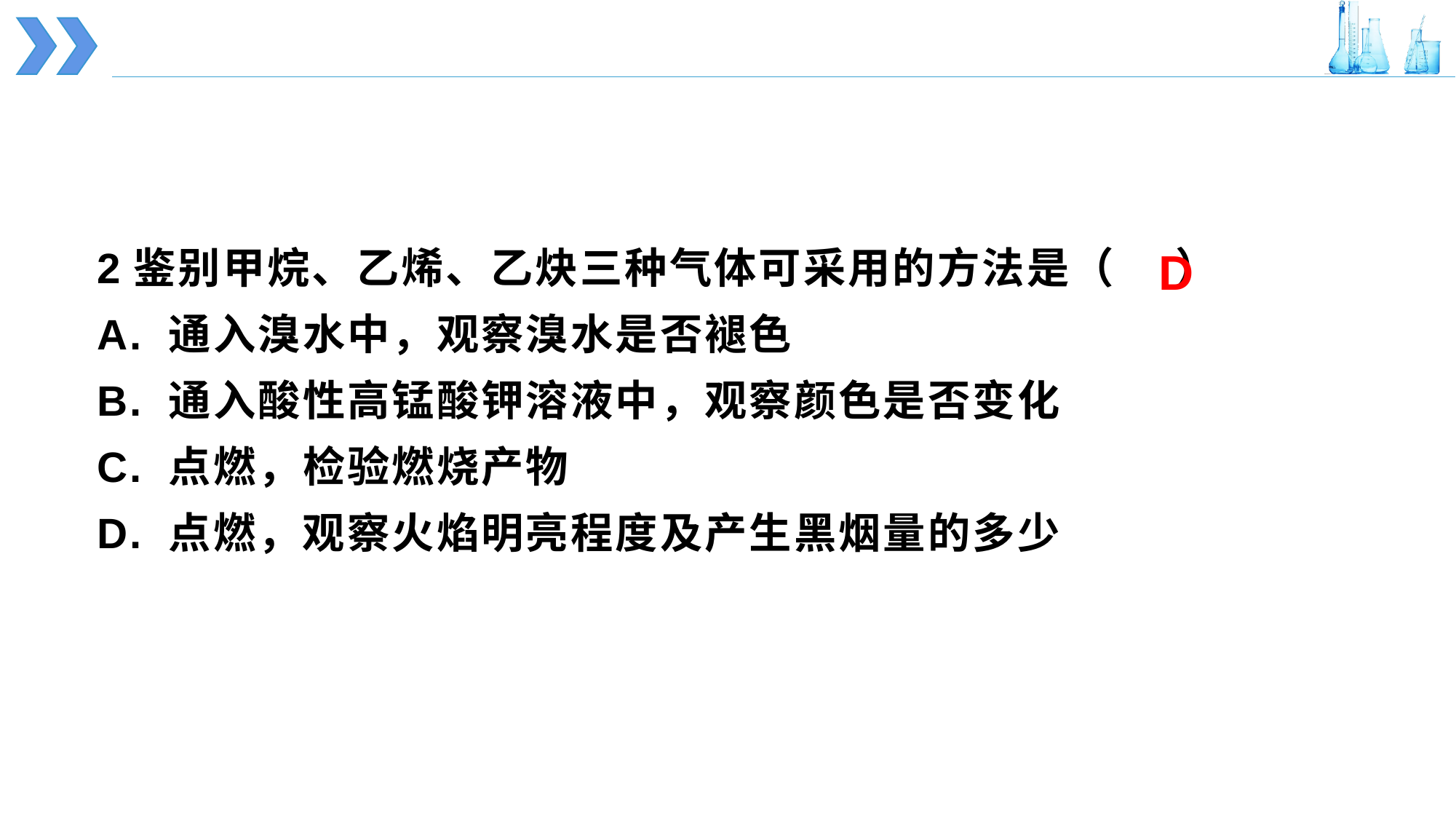

2鉴别甲烷、乙烯、乙炔三种气体可采用的方法是（     ）
A. 通入溴水中，观察溴水是否褪色
B. 通入酸性高锰酸钾溶液中，观察颜色是否变化
C. 点燃，检验燃烧产物
D. 点燃，观察火焰明亮程度及产生黑烟量的多少

D